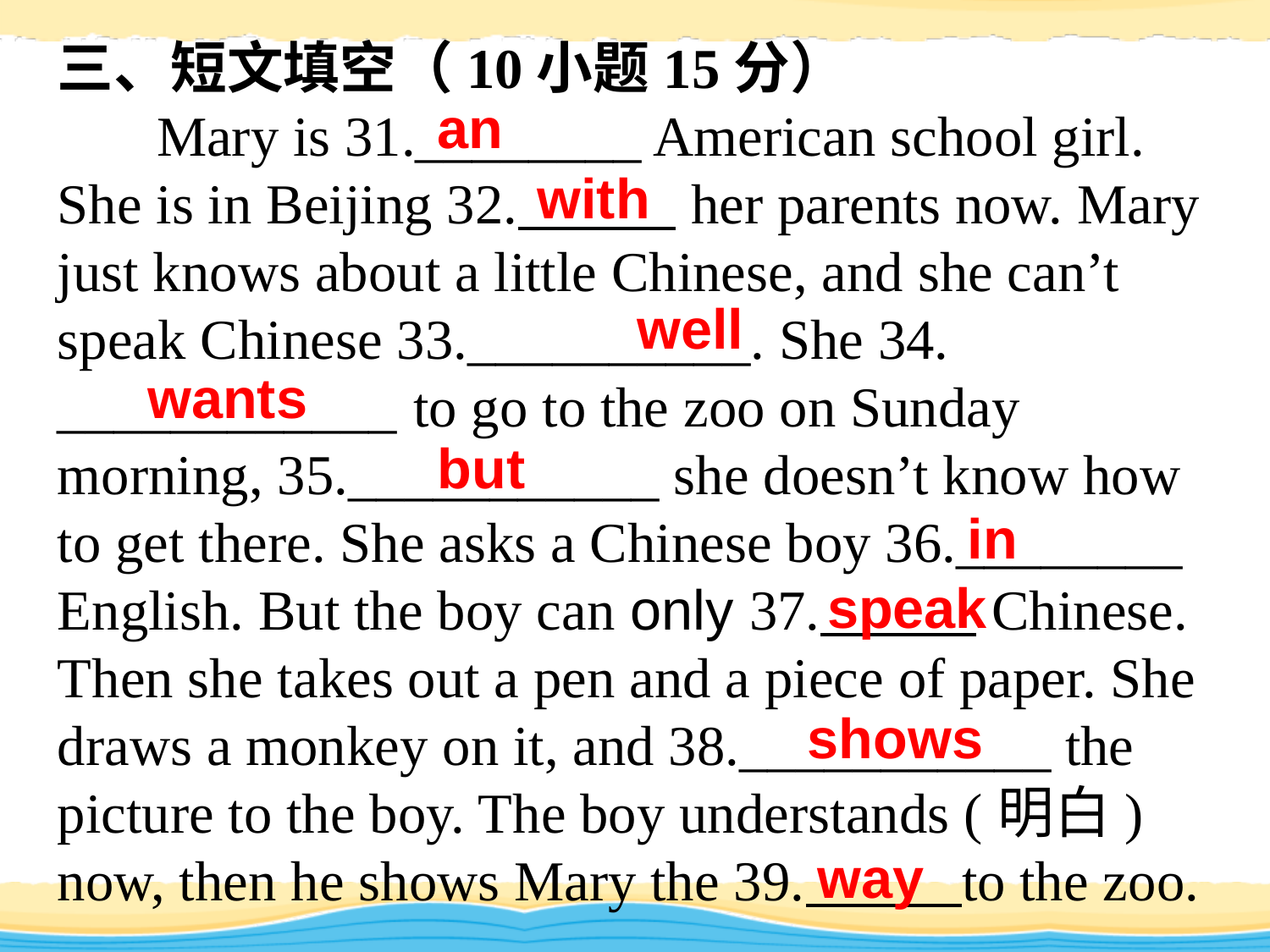

三、短文填空（10小题15分）
       Mary is 31.________ American school girl. She is in Beijing 32.            her parents now. Mary just knows about a little Chinese, and she can’t speak Chinese 33.__________. She 34. ____________ to go to the zoo on Sunday morning, 35.___________ she doesn’t know how to get there. She asks a Chinese boy 36.________ English. But the boy can only 37.            Chinese. Then she takes out a pen and a piece of paper. She draws a monkey on it, and 38.___________ the picture to the boy. The boy understands (明白) now, then he shows Mary the 39.           to the zoo.
an
with
well
wants
but
in
speak
shows
way